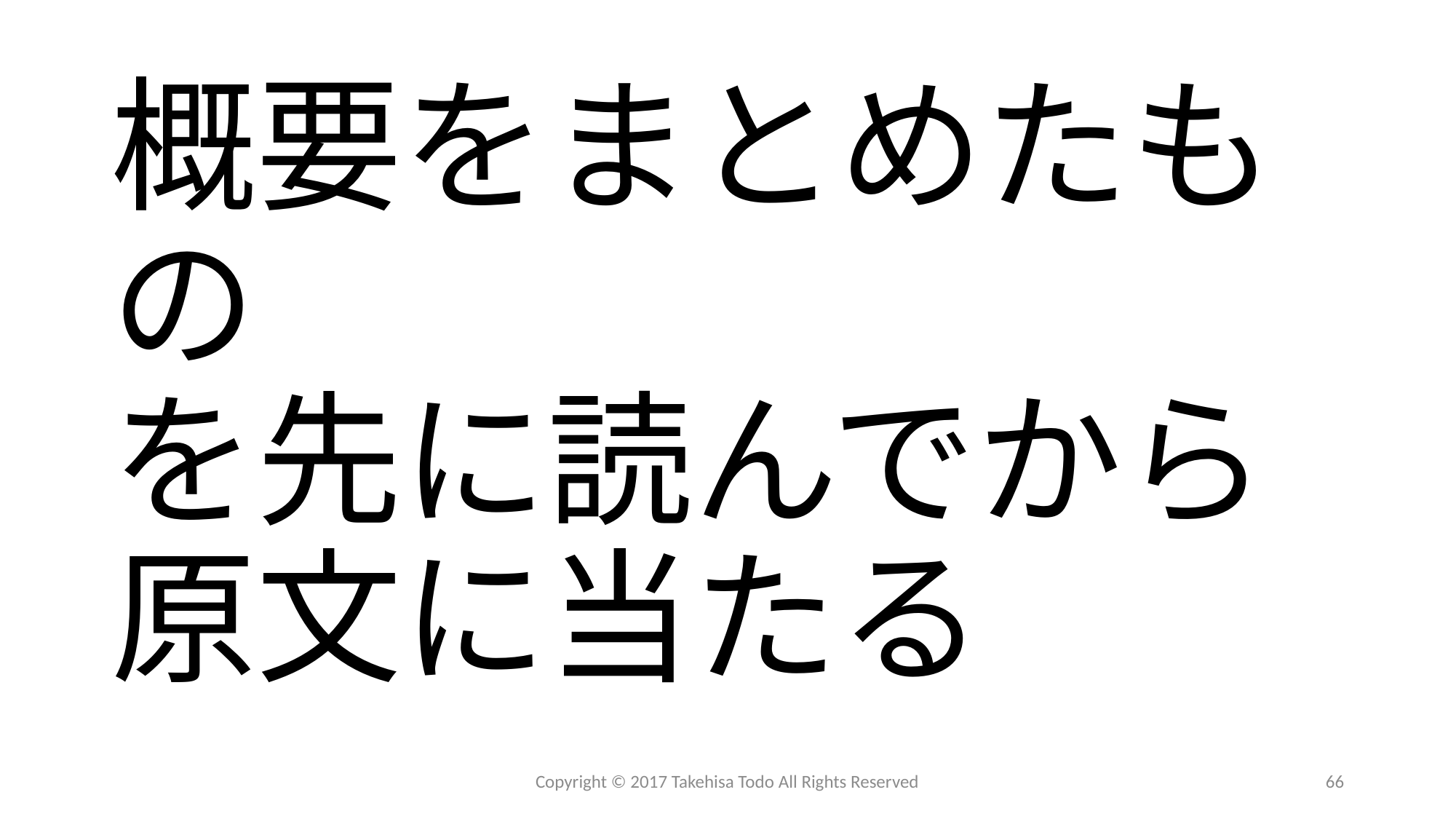

# 概要をまとめたもの を先に読んでから 原文に当たる
Copyright © 2017 Takehisa Todo All Rights Reserved
66